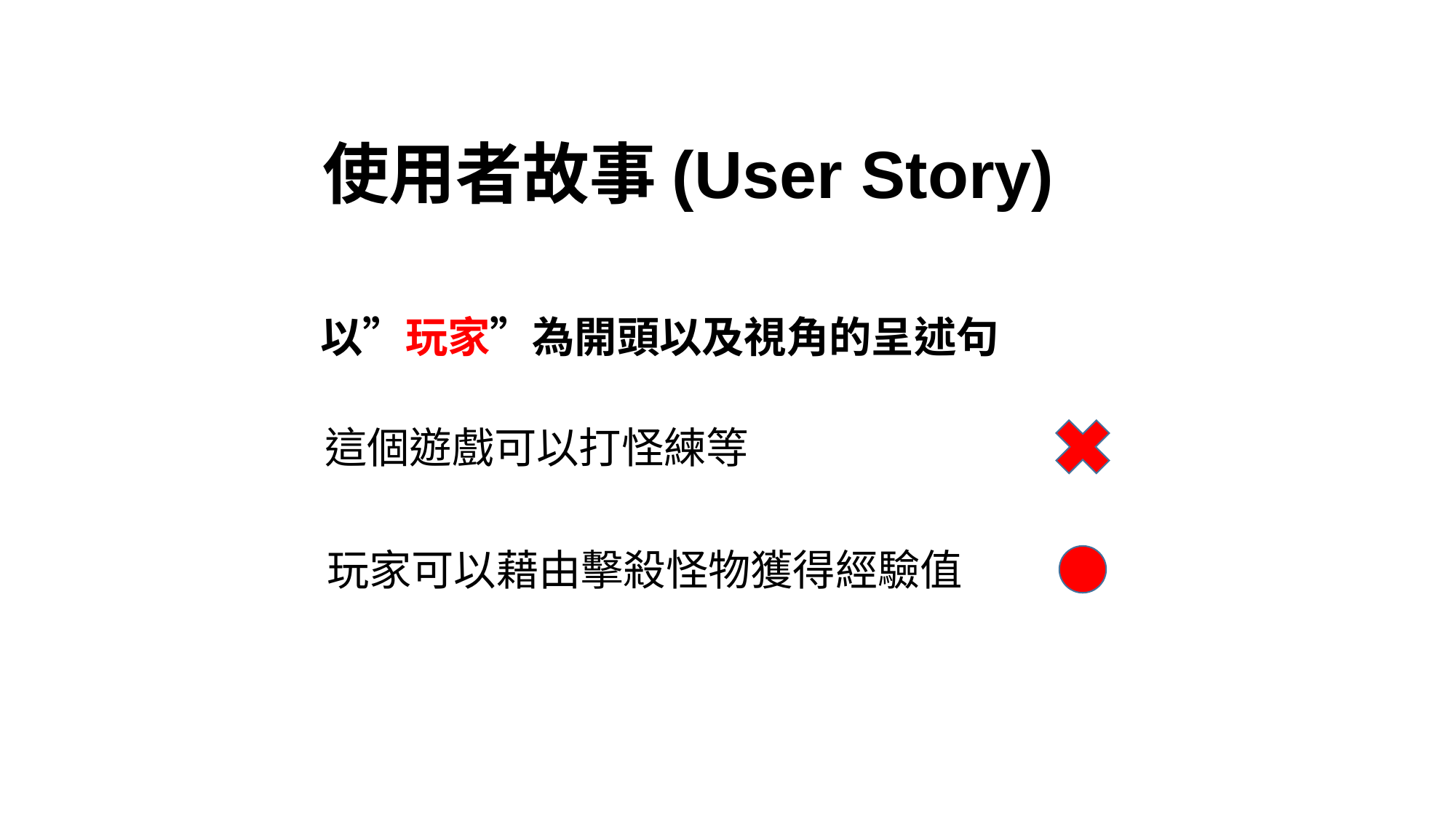

# 使用者故事(User Story)
以”玩家”為開頭以及視角的呈述句

這個遊戲可以打怪練等
玩家可以藉由擊殺怪物獲得經驗值